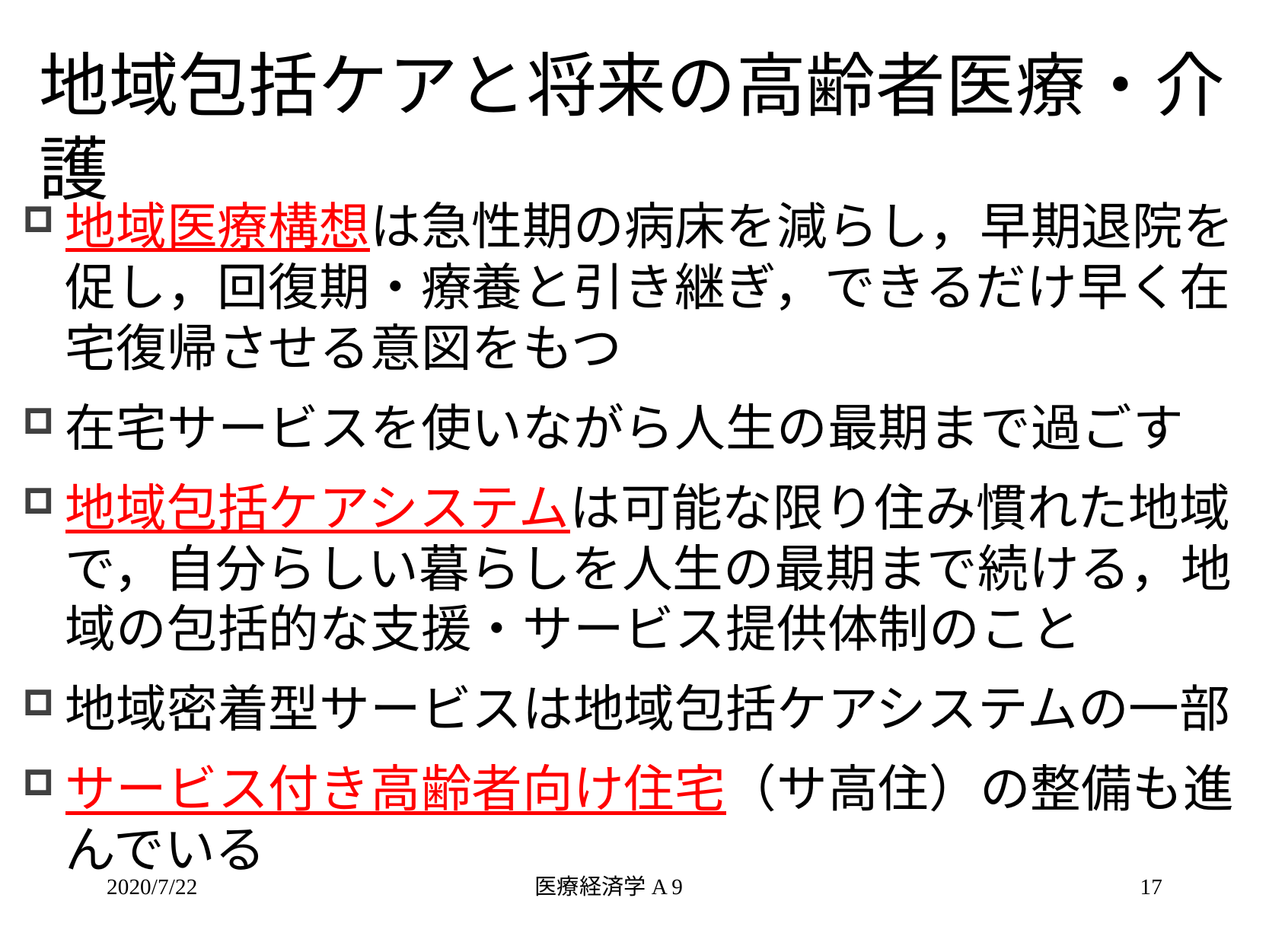

# 地域包括ケアと将来の高齢者医療・介護
地域医療構想は急性期の病床を減らし，早期退院を促し，回復期・療養と引き継ぎ，できるだけ早く在宅復帰させる意図をもつ
在宅サービスを使いながら人生の最期まで過ごす
地域包括ケアシステムは可能な限り住み慣れた地域で，自分らしい暮らしを人生の最期まで続ける，地域の包括的な支援・サービス提供体制のこと
地域密着型サービスは地域包括ケアシステムの一部
サービス付き高齢者向け住宅（サ高住）の整備も進んでいる

2020/7/22
医療経済学A 9
17